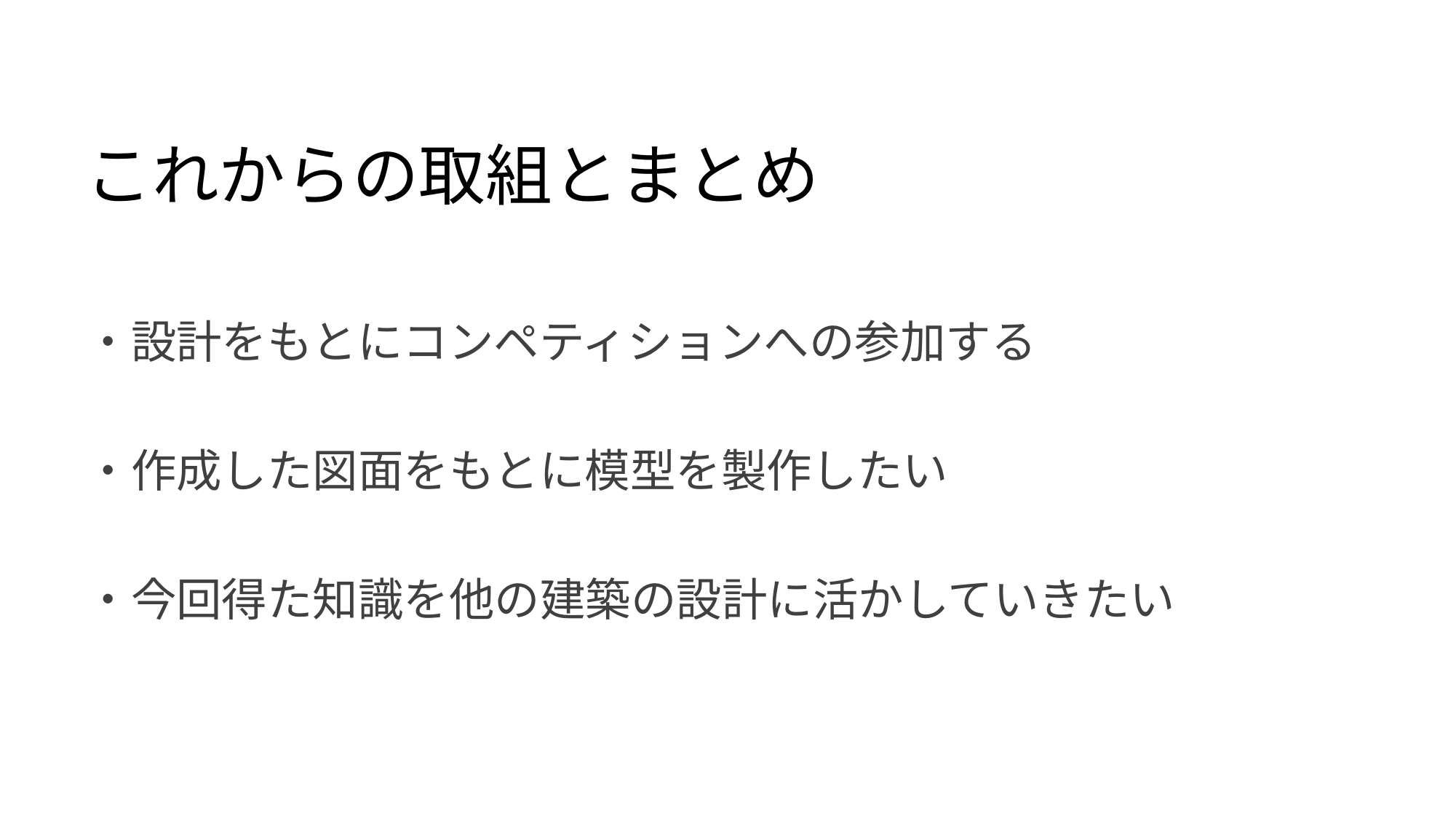

# これからの取組とまとめ
・設計をもとにコンペティションへの参加する

・作成した図面をもとに模型を製作したい

・今回得た知識を他の建築の設計に活かしていきたい